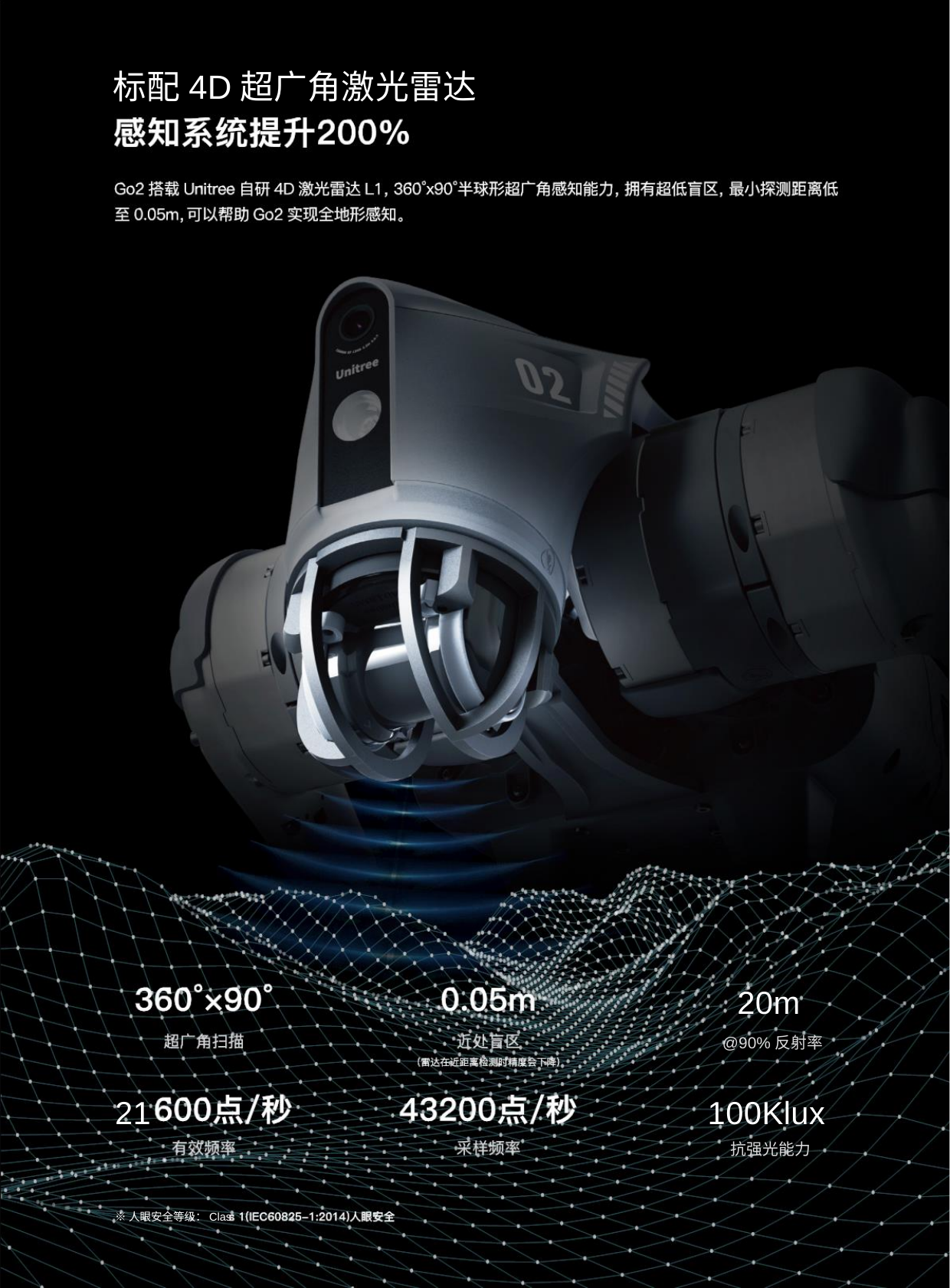

标配4D超广角激光雷达
20m
@90%反射率
21
100Klux
抗强光能力
※人眼安全等级：Clas